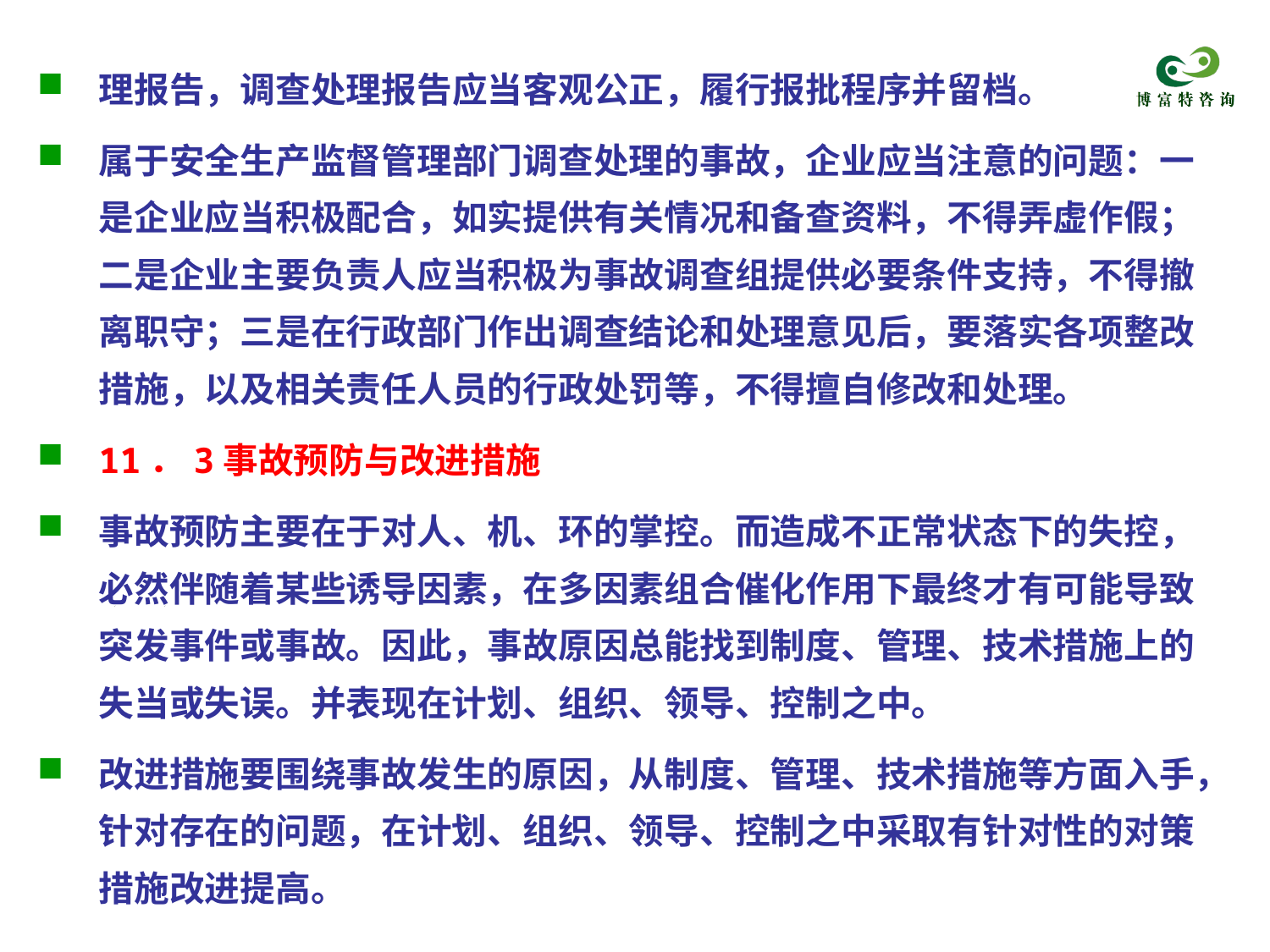

理报告，调查处理报告应当客观公正，履行报批程序并留档。
属于安全生产监督管理部门调查处理的事故，企业应当注意的问题：一是企业应当积极配合，如实提供有关情况和备查资料，不得弄虚作假；二是企业主要负责人应当积极为事故调查组提供必要条件支持，不得撤离职守；三是在行政部门作出调查结论和处理意见后，要落实各项整改措施，以及相关责任人员的行政处罚等，不得擅自修改和处理。
11．3事故预防与改进措施
事故预防主要在于对人、机、环的掌控。而造成不正常状态下的失控，必然伴随着某些诱导因素，在多因素组合催化作用下最终才有可能导致突发事件或事故。因此，事故原因总能找到制度、管理、技术措施上的失当或失误。并表现在计划、组织、领导、控制之中。
改进措施要围绕事故发生的原因，从制度、管理、技术措施等方面入手，针对存在的问题，在计划、组织、领导、控制之中采取有针对性的对策措施改进提高。